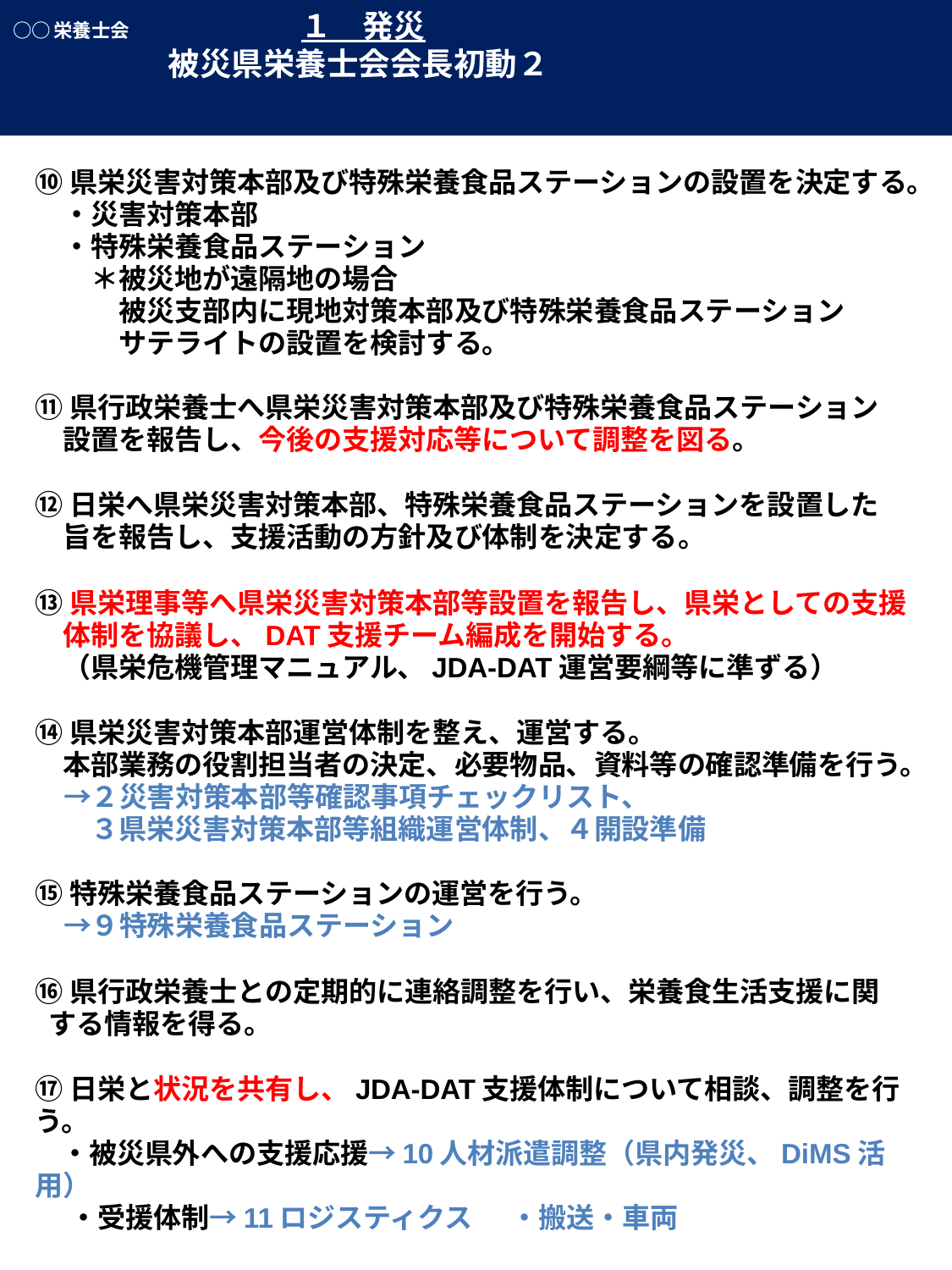

# ○○栄養士会　　　　　　　　　１　発災 　　　　　被災県栄養士会会長初動２
⑩県栄災害対策本部及び特殊栄養食品ステーションの設置を決定する。
　・災害対策本部
　・特殊栄養食品ステーション
　　＊被災地が遠隔地の場合
　　　被災支部内に現地対策本部及び特殊栄養食品ステーション
　　　サテライトの設置を検討する。

⑪県行政栄養士へ県栄災害対策本部及び特殊栄養食品ステーション
　設置を報告し、今後の支援対応等について調整を図る。

⑫日栄へ県栄災害対策本部、特殊栄養食品ステーションを設置した
　旨を報告し、支援活動の方針及び体制を決定する。

⑬県栄理事等へ県栄災害対策本部等設置を報告し、県栄としての支援
　体制を協議し、DAT支援チーム編成を開始する。
　（県栄危機管理マニュアル、JDA-DAT運営要綱等に準ずる）

⑭県栄災害対策本部運営体制を整え、運営する。
　本部業務の役割担当者の決定、必要物品、資料等の確認準備を行う。
　→２災害対策本部等確認事項チェックリスト、
　　３県栄災害対策本部等組織運営体制、４開設準備

⑮特殊栄養食品ステーションの運営を行う。
　→９特殊栄養食品ステーション

⑯県行政栄養士との定期的に連絡調整を行い、栄養食生活支援に関
 する情報を得る。

⑰日栄と状況を共有し、JDA-DAT支援体制について相談、調整を行う。
   ・被災県外への支援応援→10人材派遣調整（県内発災、DiMS活用）
　 ・受援体制→11ロジスティクス      ・搬送・車両